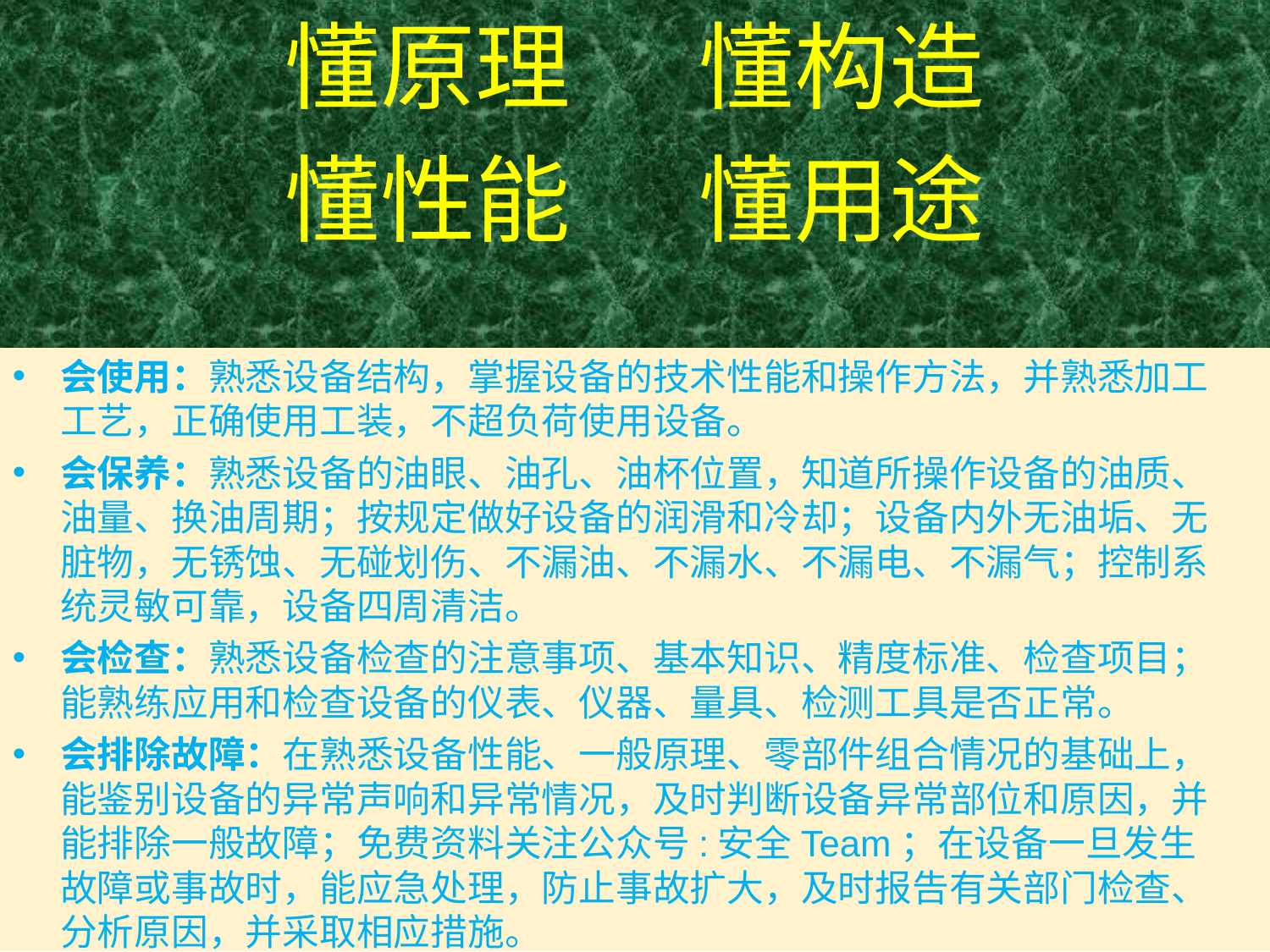

懂原理      懂构造
懂性能      懂用途
会使用：熟悉设备结构，掌握设备的技术性能和操作方法，并熟悉加工工艺，正确使用工装，不超负荷使用设备。
会保养：熟悉设备的油眼、油孔、油杯位置，知道所操作设备的油质、油量、换油周期；按规定做好设备的润滑和冷却；设备内外无油垢、无脏物，无锈蚀、无碰划伤、不漏油、不漏水、不漏电、不漏气；控制系统灵敏可靠，设备四周清洁。
会检查：熟悉设备检查的注意事项、基本知识、精度标准、检查项目；能熟练应用和检查设备的仪表、仪器、量具、检测工具是否正常。
会排除故障：在熟悉设备性能、一般原理、零部件组合情况的基础上，能鉴别设备的异常声响和异常情况，及时判断设备异常部位和原因，并能排除一般故障；免费资料关注公众号:安全Team；在设备一旦发生故障或事故时，能应急处理，防止事故扩大，及时报告有关部门检查、分析原因，并采取相应措施。
12